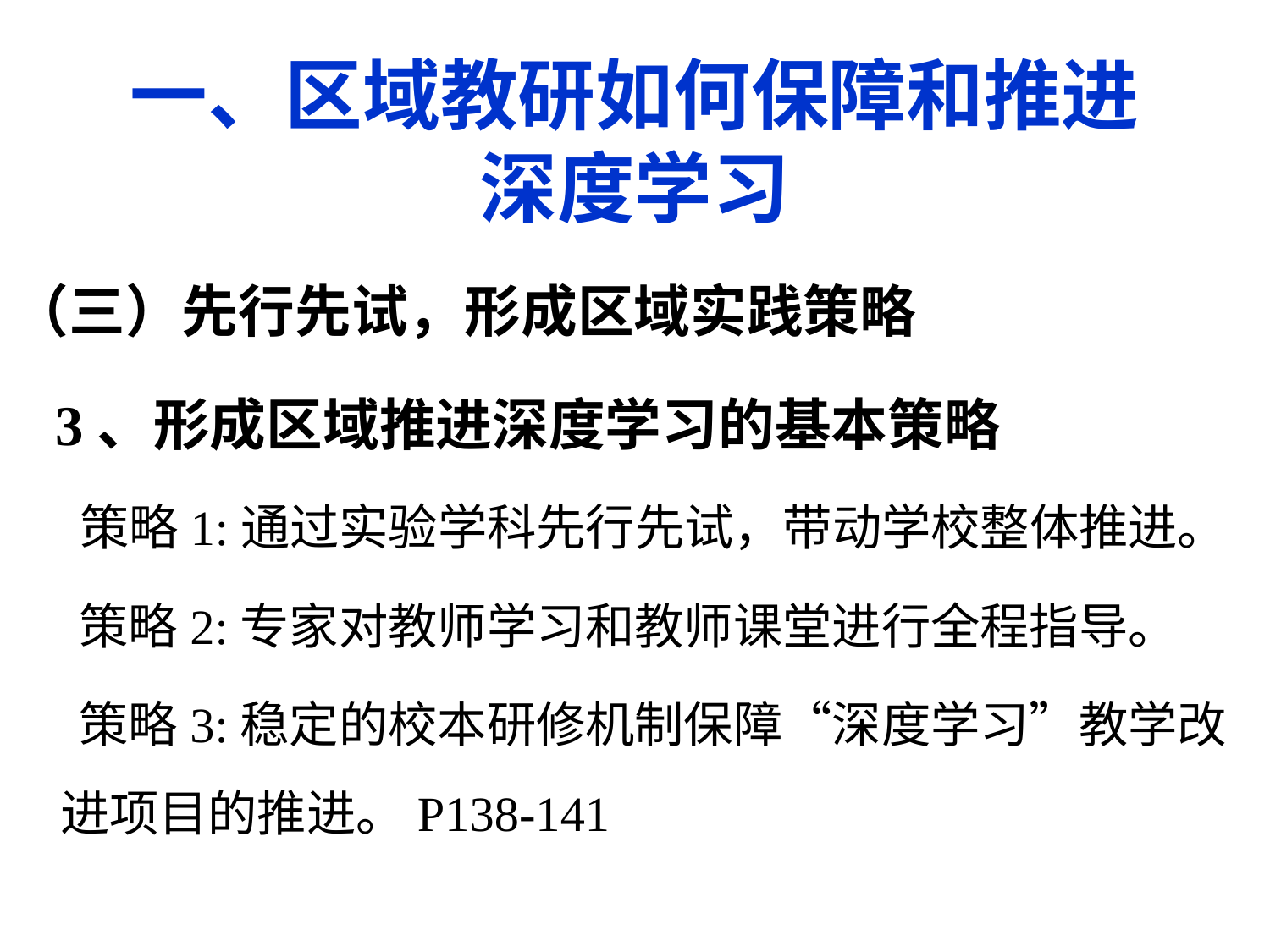

# 一、区域教研如何保障和推进深度学习
（三）先行先试，形成区域实践策略
   3、形成区域推进深度学习的基本策略
      策略1:通过实验学科先行先试，带动学校整体推进。
     策略2:专家对教师学习和教师课堂进行全程指导。
     策略3:稳定的校本研修机制保障“深度学习”教学改进项目的推进。P138-141